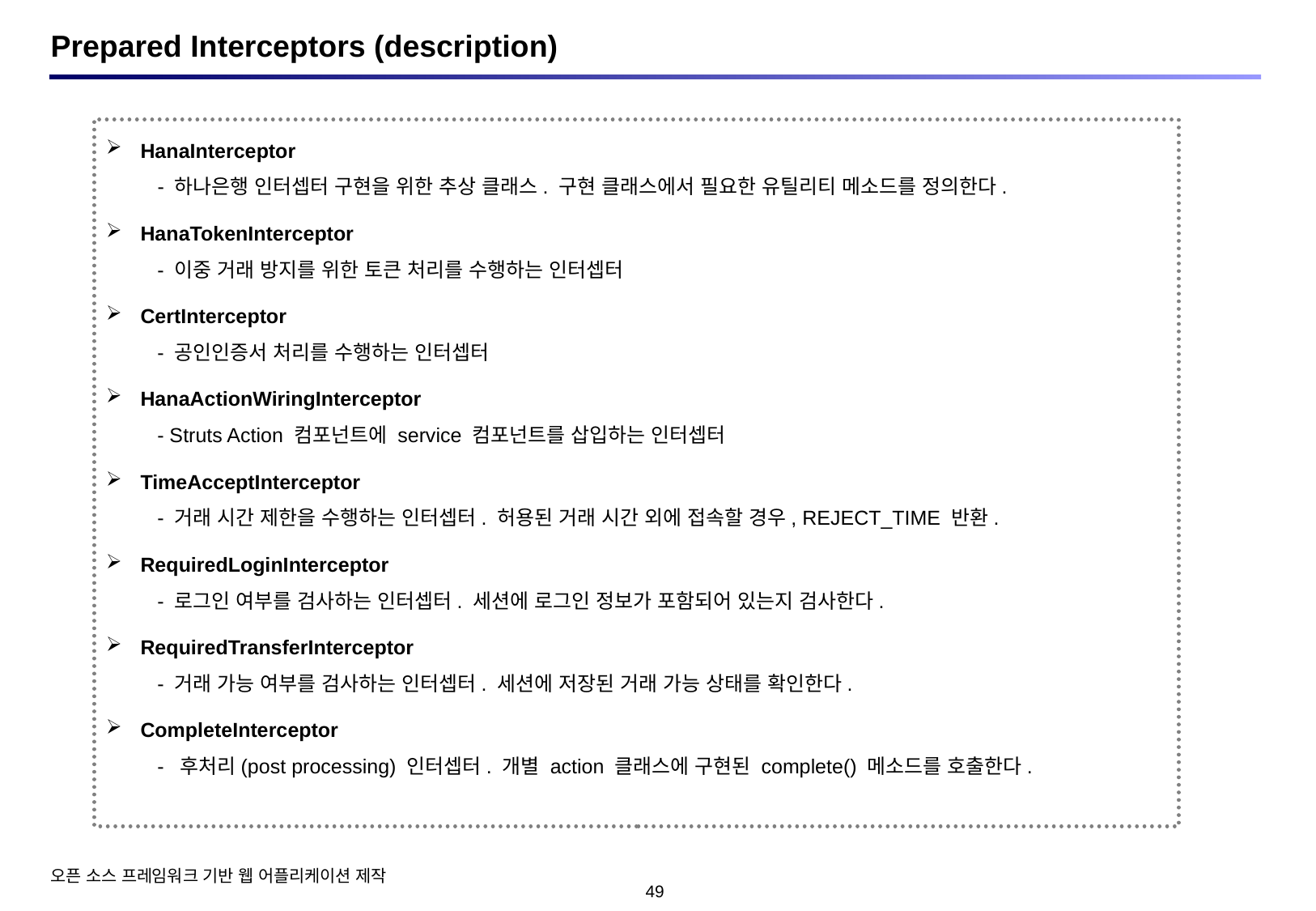

# Prepared Interceptors (description)
 HanaInterceptor
    - 하나은행 인터셉터 구현을 위한 추상 클래스. 구현 클래스에서 필요한 유틸리티 메소드를 정의한다.
 HanaTokenInterceptor
    - 이중 거래 방지를 위한 토큰 처리를 수행하는 인터셉터
 CertInterceptor
    - 공인인증서 처리를 수행하는 인터셉터
 HanaActionWiringInterceptor
    - Struts Action 컴포넌트에 service 컴포넌트를 삽입하는 인터셉터
 TimeAcceptInterceptor
    - 거래 시간 제한을 수행하는 인터셉터. 허용된 거래 시간 외에 접속할 경우, REJECT_TIME 반환.
 RequiredLoginInterceptor
    - 로그인 여부를 검사하는 인터셉터. 세션에 로그인 정보가 포함되어 있는지 검사한다.
 RequiredTransferInterceptor
    - 거래 가능 여부를 검사하는 인터셉터. 세션에 저장된 거래 가능 상태를 확인한다.
 CompleteInterceptor
    -  후처리(post processing) 인터셉터. 개별 action 클래스에 구현된 complete() 메소드를 호출한다.